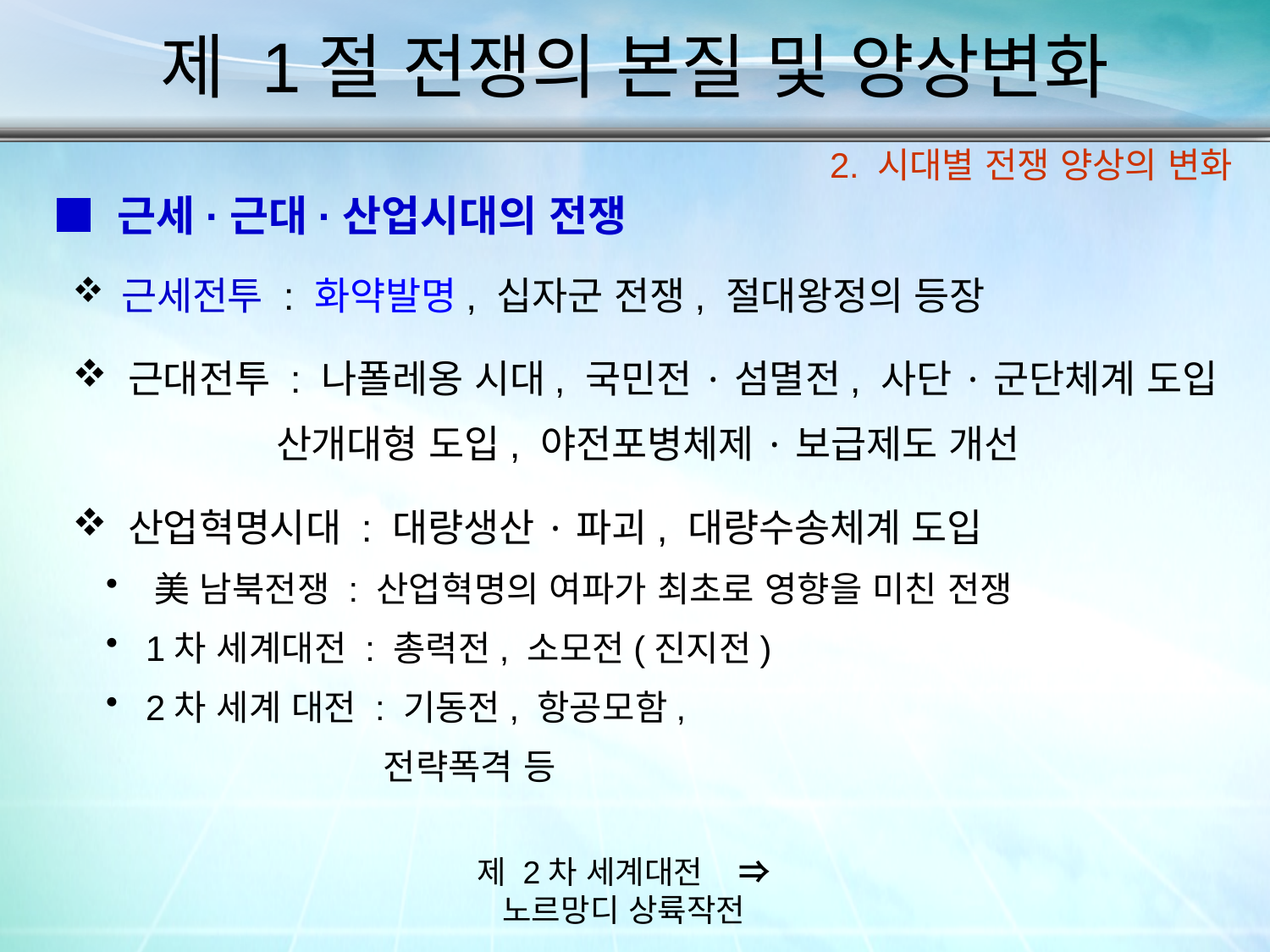

제 1절 전쟁의 본질 및 양상변화
2. 시대별 전쟁 양상의 변화
■ 근세·근대·산업시대의 전쟁
 근세전투 : 화약발명, 십자군 전쟁, 절대왕정의 등장
 근대전투 : 나폴레옹 시대, 국민전·섬멸전, 사단·군단체계 도입
                  산개대형 도입, 야전포병체제·보급제도 개선
 산업혁명시대 : 대량생산·파괴, 대량수송체계 도입
 美 남북전쟁 : 산업혁명의 여파가 최초로 영향을 미친 전쟁
 1차 세계대전 : 총력전, 소모전(진지전)
 2차 세계 대전 : 기동전, 항공모함,
                        전략폭격 등
제 2차 세계대전    ⇒
노르망디 상륙작전